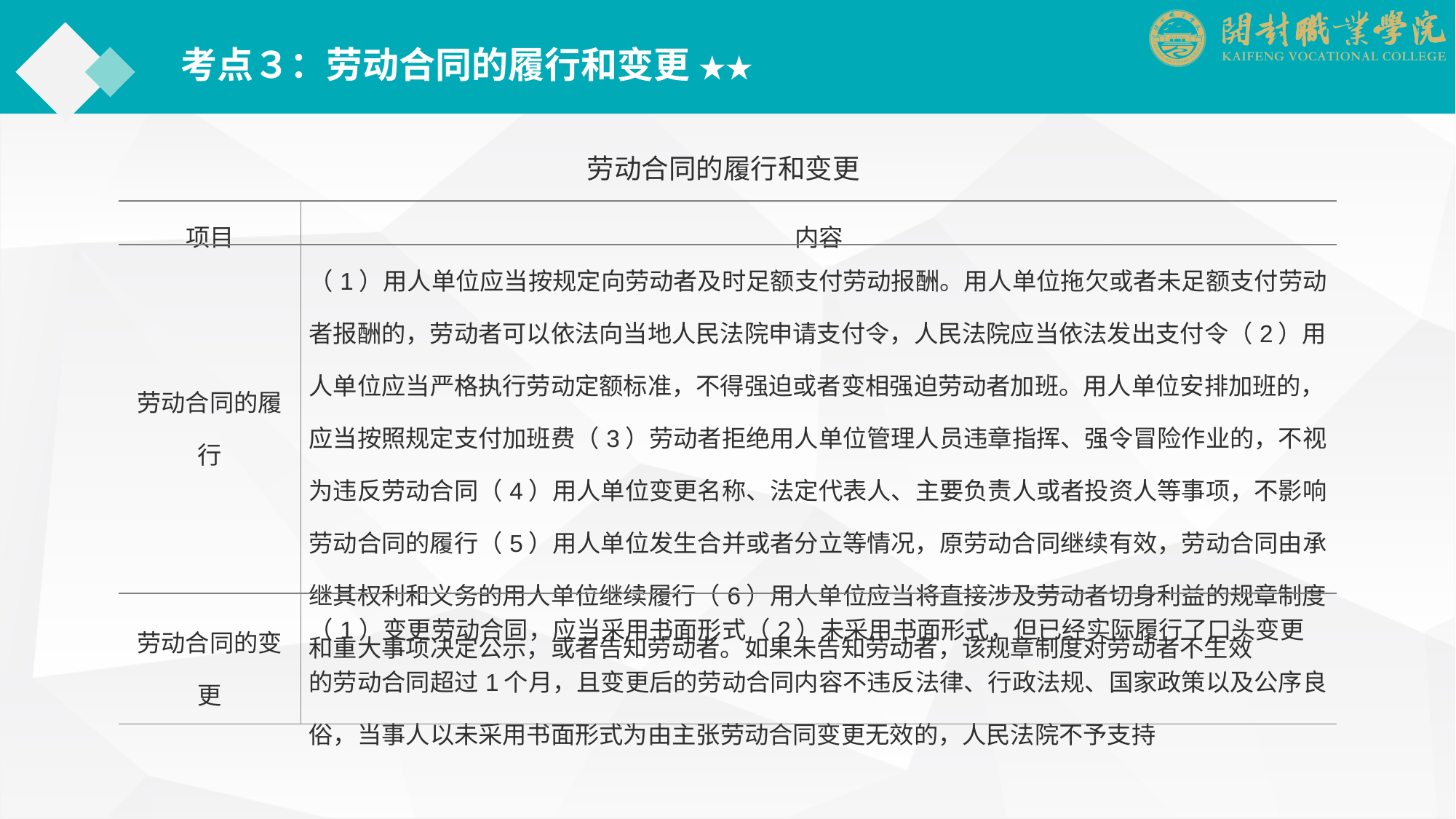

考点３：劳动合同的履行和变更 ★★
劳动合同的履行和变更
| 项目 | 内容 |
| --- | --- |
| 劳动合同的履行 | （1）用人单位应当按规定向劳动者及时足额支付劳动报酬。用人单位拖欠或者未足额支付劳动者报酬的，劳动者可以依法向当地人民法院申请支付令，人民法院应当依法发出支付令（2）用人单位应当严格执行劳动定额标准，不得强迫或者变相强迫劳动者加班。用人单位安排加班的，应当按照规定支付加班费（3）劳动者拒绝用人单位管理人员违章指挥、强令冒险作业的，不视为违反劳动合同（4）用人单位变更名称、法定代表人、主要负责人或者投资人等事项，不影响劳动合同的履行（5）用人单位发生合并或者分立等情况，原劳动合同继续有效，劳动合同由承继其权利和义务的用人单位继续履行（6）用人单位应当将直接涉及劳动者切身利益的规章制度和重大事项决定公示，或者告知劳动者。如果未告知劳动者，该规章制度对劳动者不生效 |
| 劳动合同的变更 | （1）变更劳动合同，应当采用书面形式（2）未采用书面形式，但已经实际履行了口头变更的劳动合同超过1个月，且变更后的劳动合同内容不违反法律、行政法规、国家政策以及公序良俗，当事人以未采用书面形式为由主张劳动合同变更无效的，人民法院不予支持 |